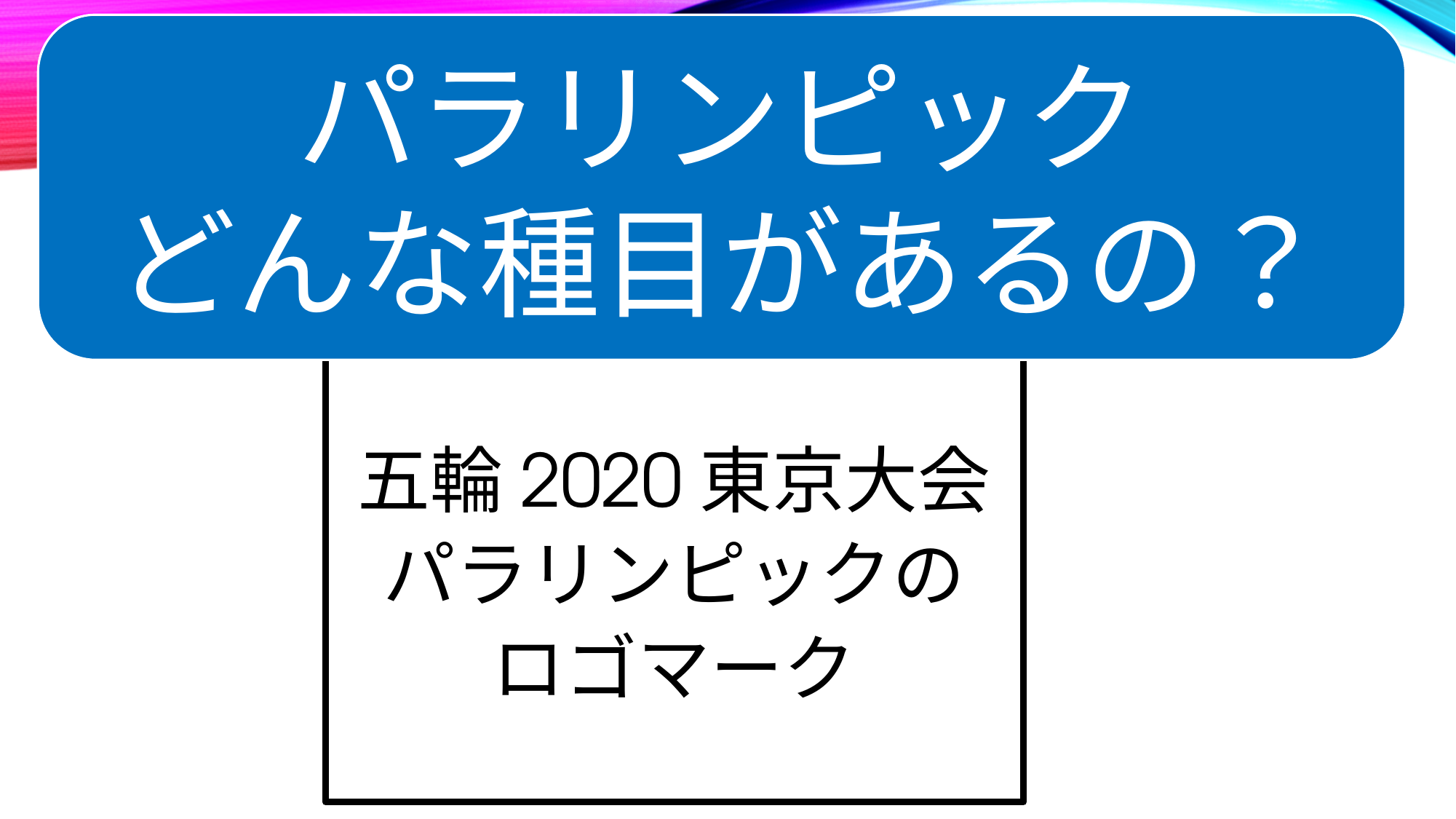

パラリンピック
どんな種目があるの？
#
五輪2020東京大会
パラリンピックの
ロゴマーク